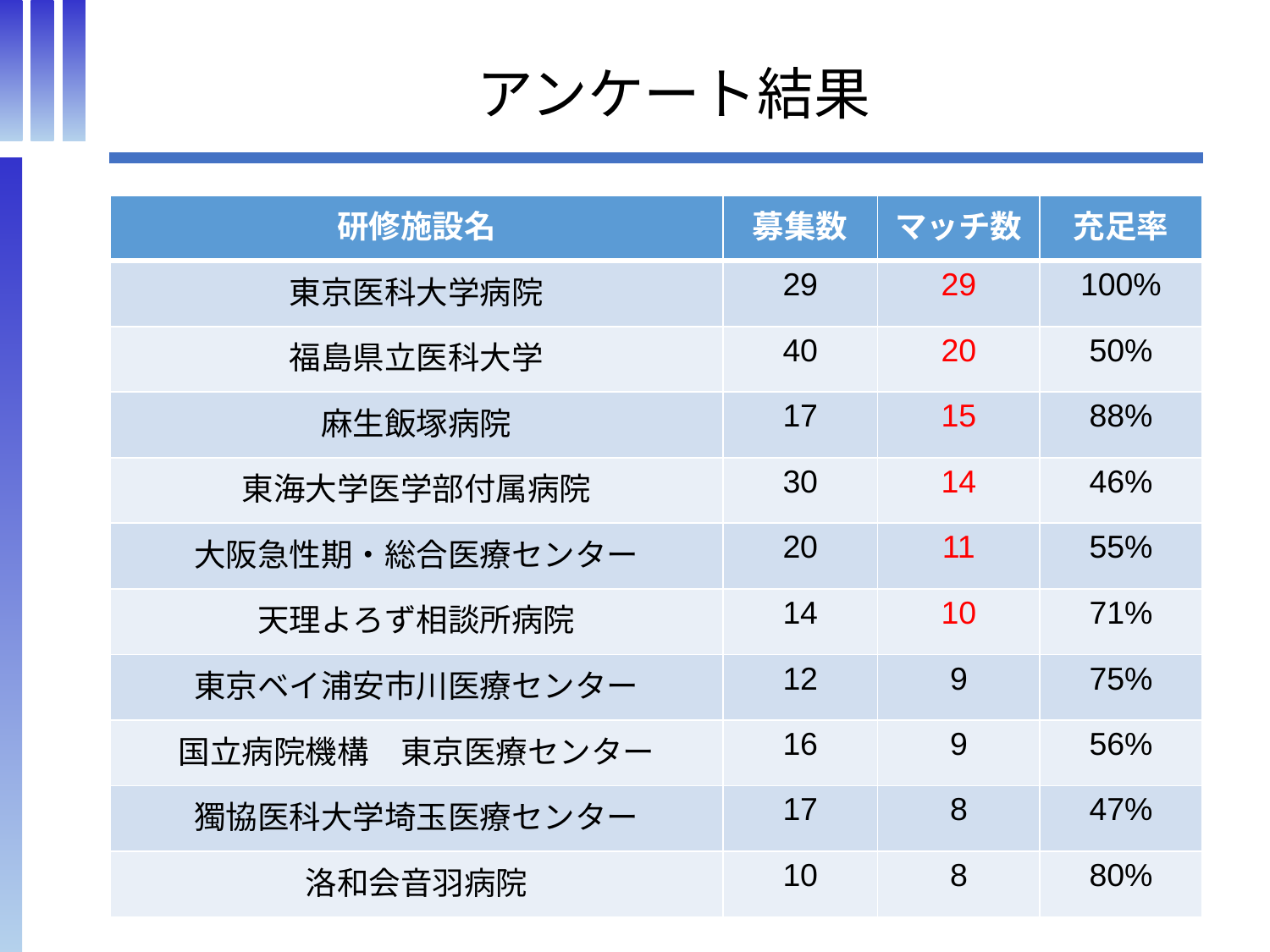

アンケート結果
| 研修施設名 | 募集数 | マッチ数 | 充足率 |
| --- | --- | --- | --- |
| 東京医科大学病院 | 29 | 29 | 100% |
| 福島県立医科大学 | 40 | 20 | 50% |
| 麻生飯塚病院 | 17 | 15 | 88% |
| 東海大学医学部付属病院 | 30 | 14 | 46% |
| 大阪急性期・総合医療センター | 20 | 11 | 55% |
| 天理よろず相談所病院 | 14 | 10 | 71% |
| 東京ベイ浦安市川医療センター | 12 | 9 | 75% |
| 国立病院機構　東京医療センター | 16 | 9 | 56% |
| 獨協医科大学埼玉医療センター | 17 | 8 | 47% |
| 洛和会音羽病院 | 10 | 8 | 80% |